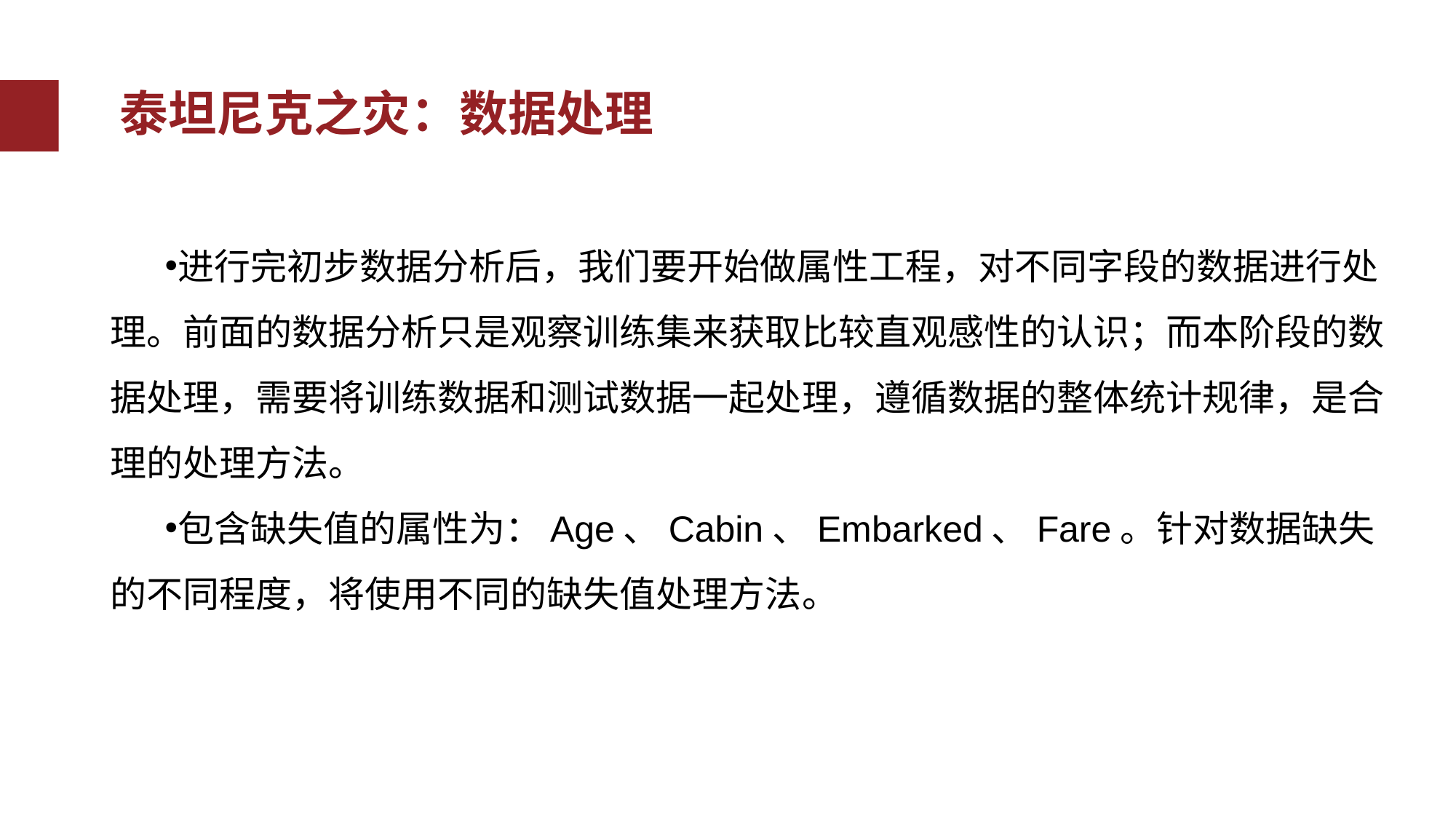

泰坦尼克之灾：数据处理

进行完初步数据分析后，我们要开始做属性工程，对不同字段的数据进行处理。前面的数据分析只是观察训练集来获取比较直观感性的认识；而本阶段的数据处理，需要将训练数据和测试数据一起处理，遵循数据的整体统计规律，是合理的处理方法。
包含缺失值的属性为：Age、Cabin、Embarked、Fare。针对数据缺失的不同程度，将使用不同的缺失值处理方法。